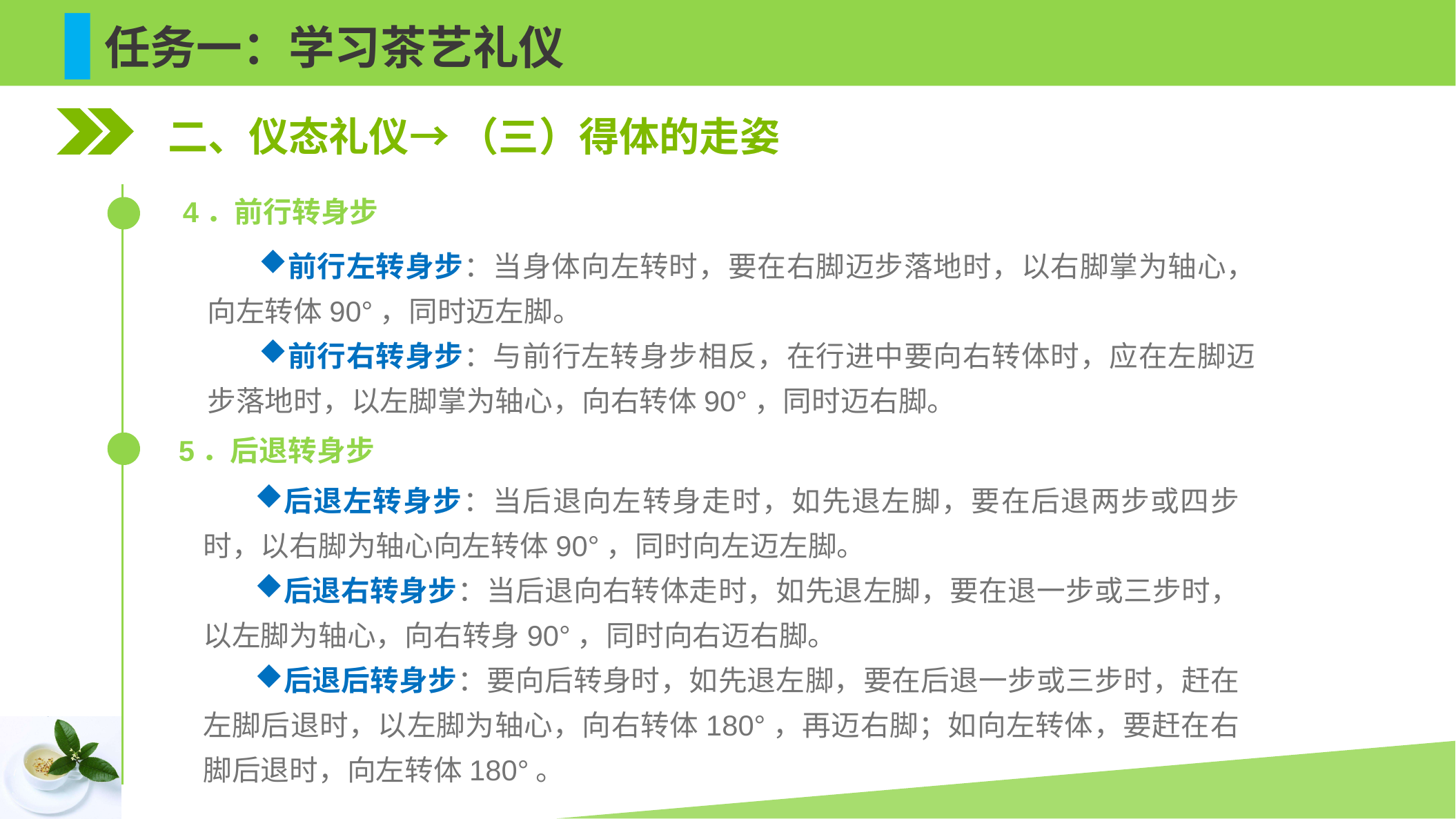

任务一：学习茶艺礼仪
二、仪态礼仪→ （三）得体的走姿

4．前行转身步

前行左转身步：当身体向左转时，要在右脚迈步落地时，以右脚掌为轴心，向左转体90°，同时迈左脚。
前行右转身步：与前行左转身步相反，在行进中要向右转体时，应在左脚迈步落地时，以左脚掌为轴心，向右转体90°，同时迈右脚。
5．后退转身步

后退左转身步：当后退向左转身走时，如先退左脚，要在后退两步或四步时，以右脚为轴心向左转体90°，同时向左迈左脚。
后退右转身步：当后退向右转体走时，如先退左脚，要在退一步或三步时，以左脚为轴心，向右转身90°，同时向右迈右脚。
后退后转身步：要向后转身时，如先退左脚，要在后退一步或三步时，赶在左脚后退时，以左脚为轴心，向右转体180°，再迈右脚；如向左转体，要赶在右脚后退时，向左转体180°。